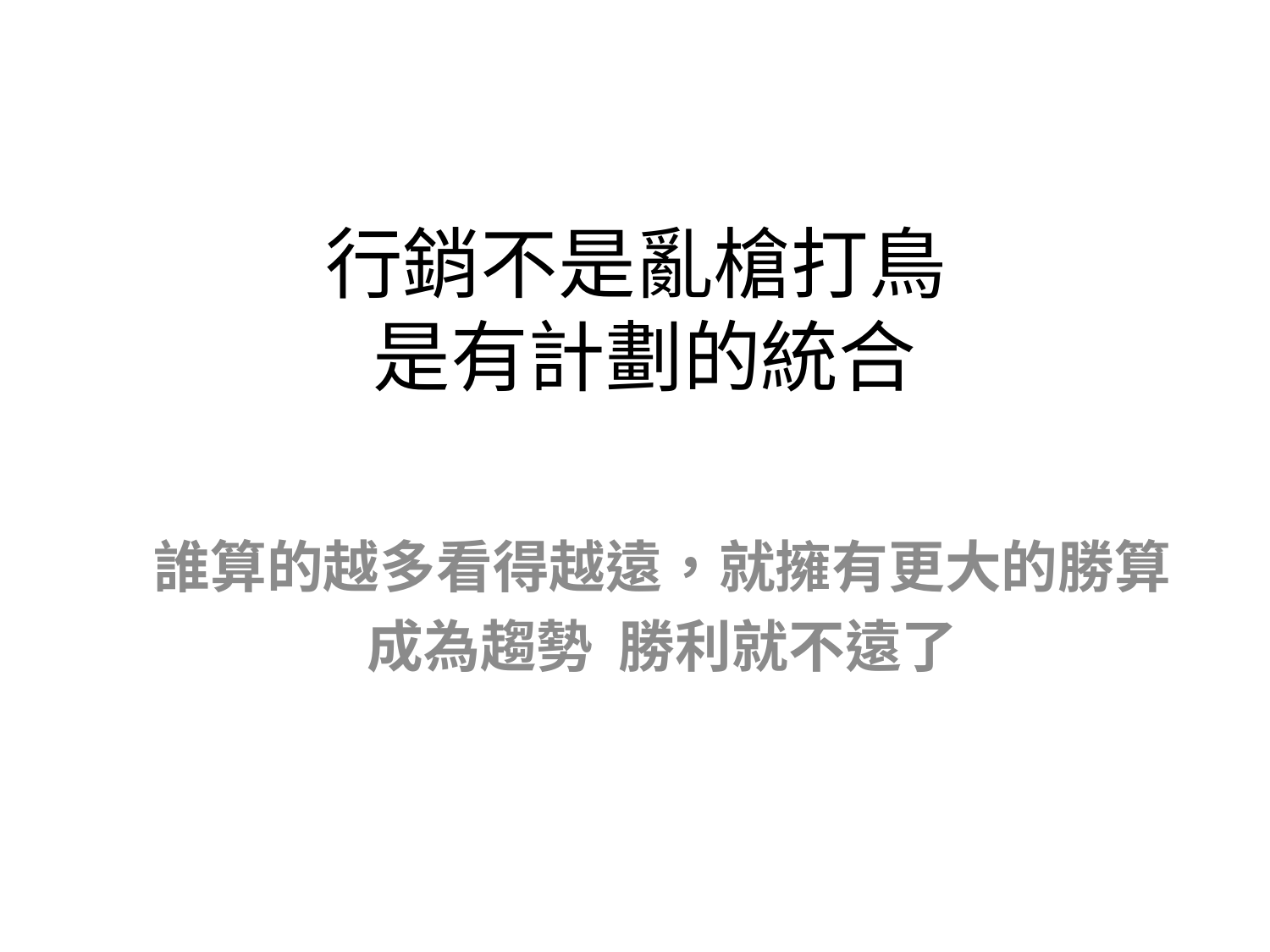

# 行銷不是亂槍打鳥 是有計劃的統合

誰算的越多看得越遠，就擁有更大的勝算
成為趨勢  勝利就不遠了